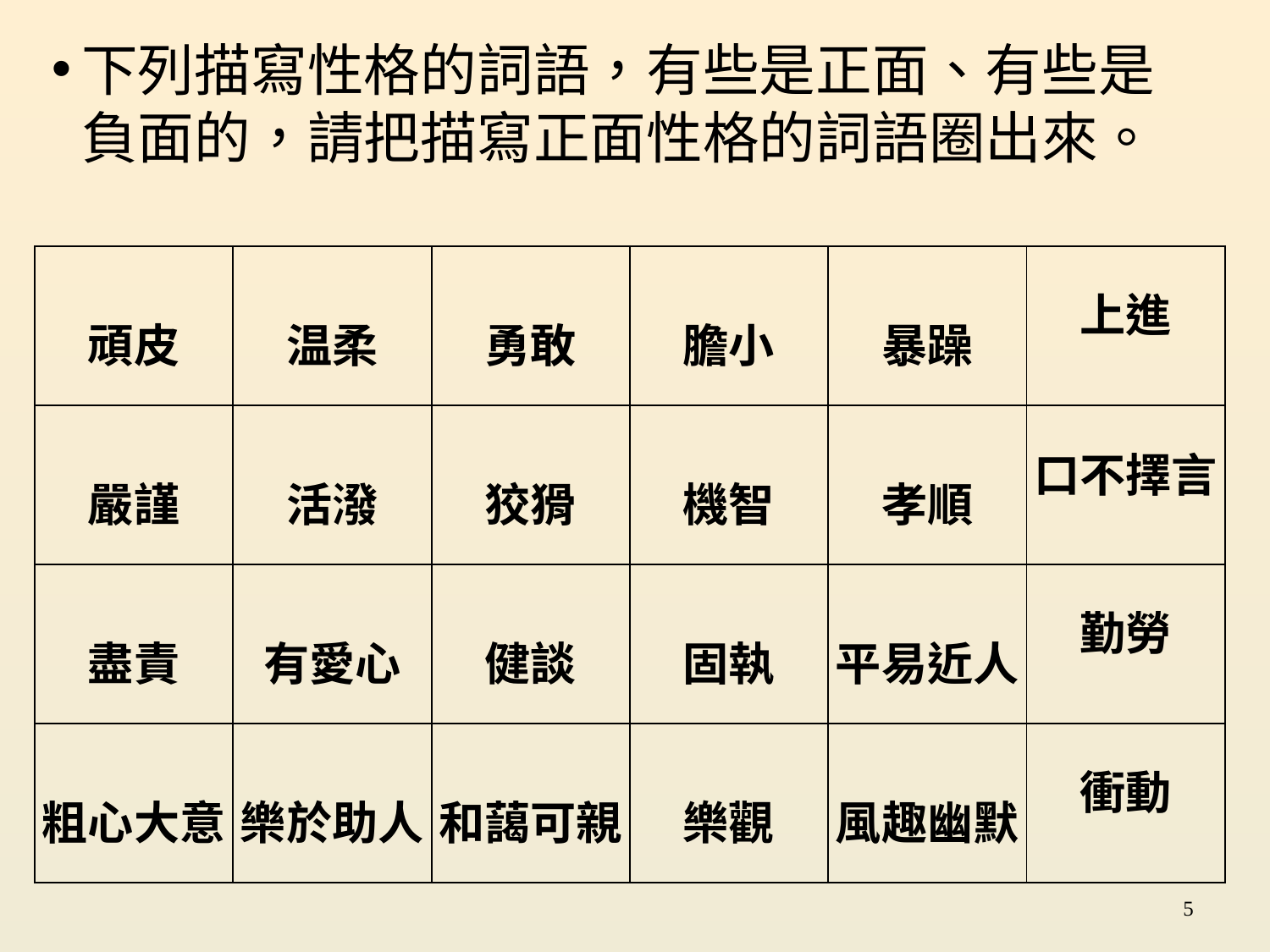

下列描寫性格的詞語，有些是正面、有些是負面的，請把描寫正面性格的詞語圈出來。
| 頑皮 | 温柔 | 勇敢 | 膽小 | 暴躁 | 上進 |
| --- | --- | --- | --- | --- | --- |
| 嚴謹 | 活潑 | 狡猾 | 機智 | 孝順 | 口不擇言 |
| 盡責 | 有愛心 | 健談 | 固執 | 平易近人 | 勤勞 |
| 粗心大意 | 樂於助人 | 和藹可親 | 樂觀 | 風趣幽默 | 衝動 |
5